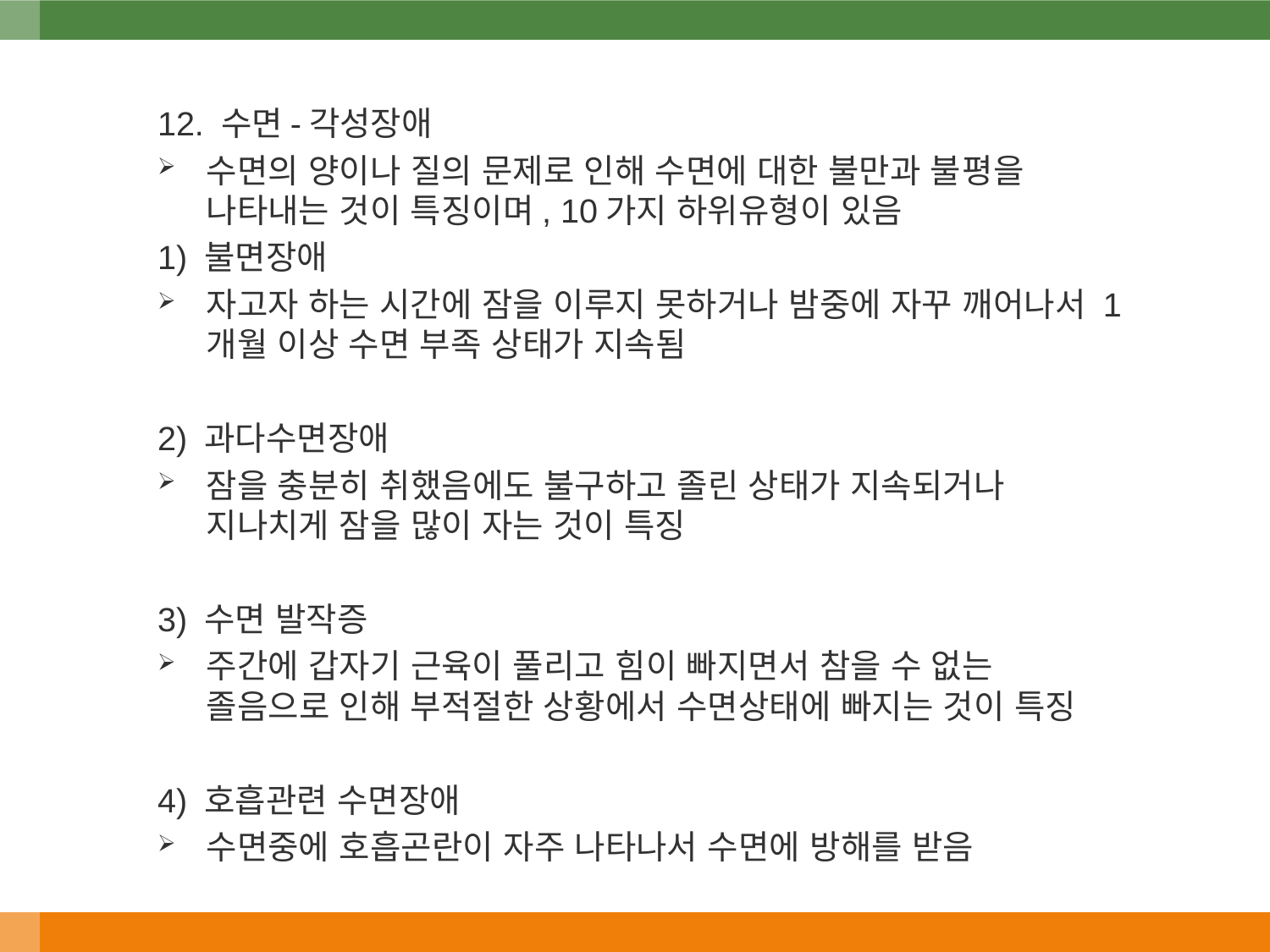

12. 수면-각성장애
수면의 양이나 질의 문제로 인해 수면에 대한 불만과 불평을 나타내는 것이 특징이며, 10가지 하위유형이 있음
1) 불면장애
자고자 하는 시간에 잠을 이루지 못하거나 밤중에 자꾸 깨어나서 1개월 이상 수면 부족 상태가 지속됨

2) 과다수면장애
잠을 충분히 취했음에도 불구하고 졸린 상태가 지속되거나 지나치게 잠을 많이 자는 것이 특징

3) 수면 발작증
주간에 갑자기 근육이 풀리고 힘이 빠지면서 참을 수 없는 졸음으로 인해 부적절한 상황에서 수면상태에 빠지는 것이 특징

4) 호흡관련 수면장애
수면중에 호흡곤란이 자주 나타나서 수면에 방해를 받음